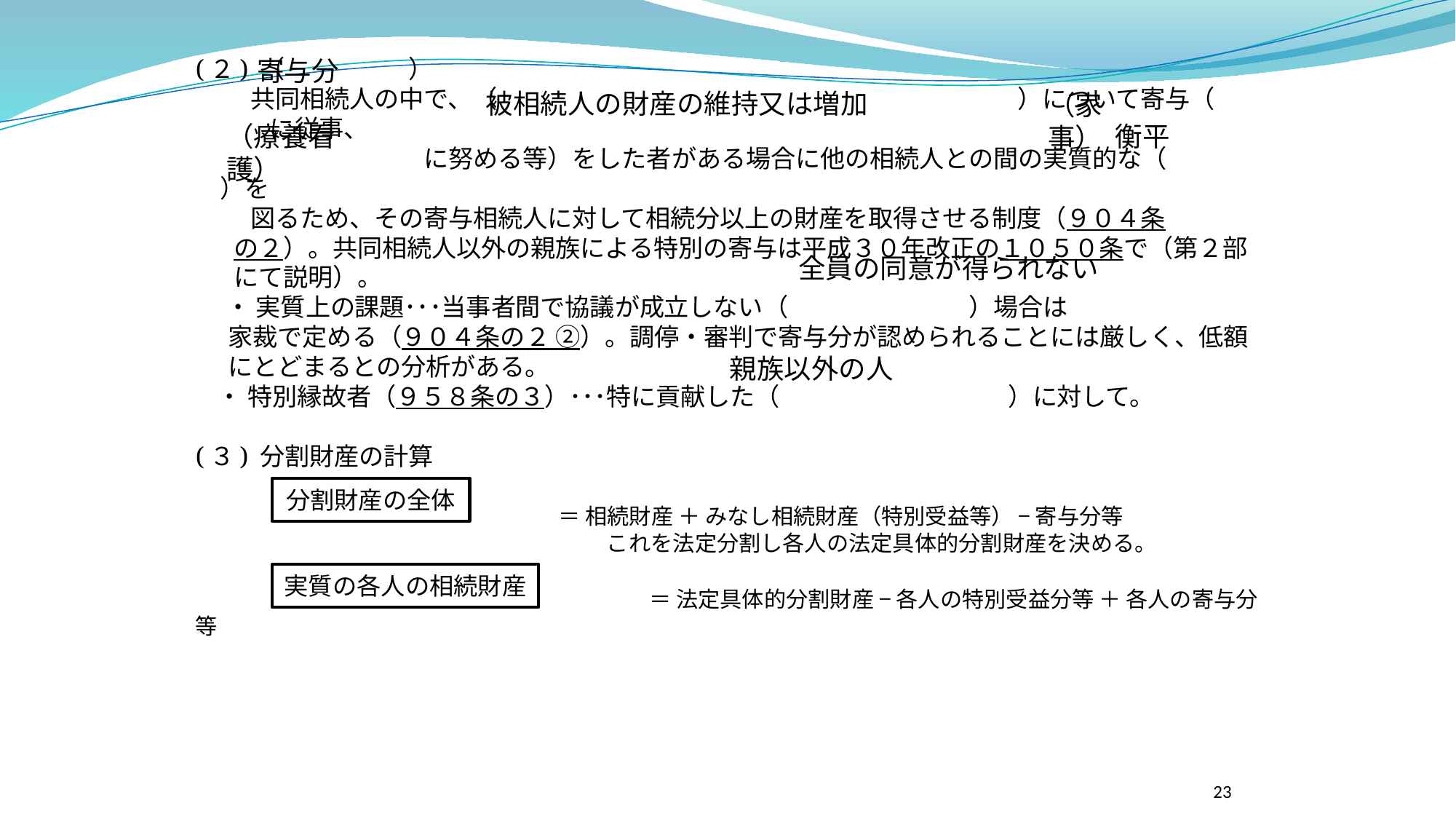

(２) （　　　　　）
　　 共同相続人の中で、（　　　　　　　　　　　　　　　　　　　　　）について寄与（　 　　　に従事、
　　 　　　　　　　に努める等）をした者がある場合に他の相続人との間の実質的な（　　 　）を
　　 図るため、その寄与相続人に対して相続分以上の財産を取得させる制度（９０４条
      の２）。共同相続人以外の親族による特別の寄与は平成３０年改正の１０５０条で（第２部
      にて説明）。
　 ・ 実質上の課題･･･当事者間で協議が成立しない（                                 ）場合は
     家裁で定める（９０４条の２ ②）。調停・審判で寄与分が認められることには厳しく、低額
     にとどまるとの分析がある。
   ・ 特別縁故者（９５８条の３）･･･特に貢献した（　　　　　　 　　　）に対して。

(３) 分割財産の計算

　　　　  　　　　　　　　　　 ＝ 相続財産 ＋ みなし相続財産（特別受益等） − 寄与分等
　　　　　　　　　　　　　　　　　　   これを法定分割し各人の法定具体的分割財産を決める。

　　     　　　　　　　　　　　　　　　 ＝ 法定具体的分割財産 − 各人の特別受益分等 ＋ 各人の寄与分等

寄与分
被相続人の財産の維持又は増加
（家事）
衡平
（療養看護）

全員の同意が得られない
親族以外の人
分割財産の全体
実質の各人の相続財産
23